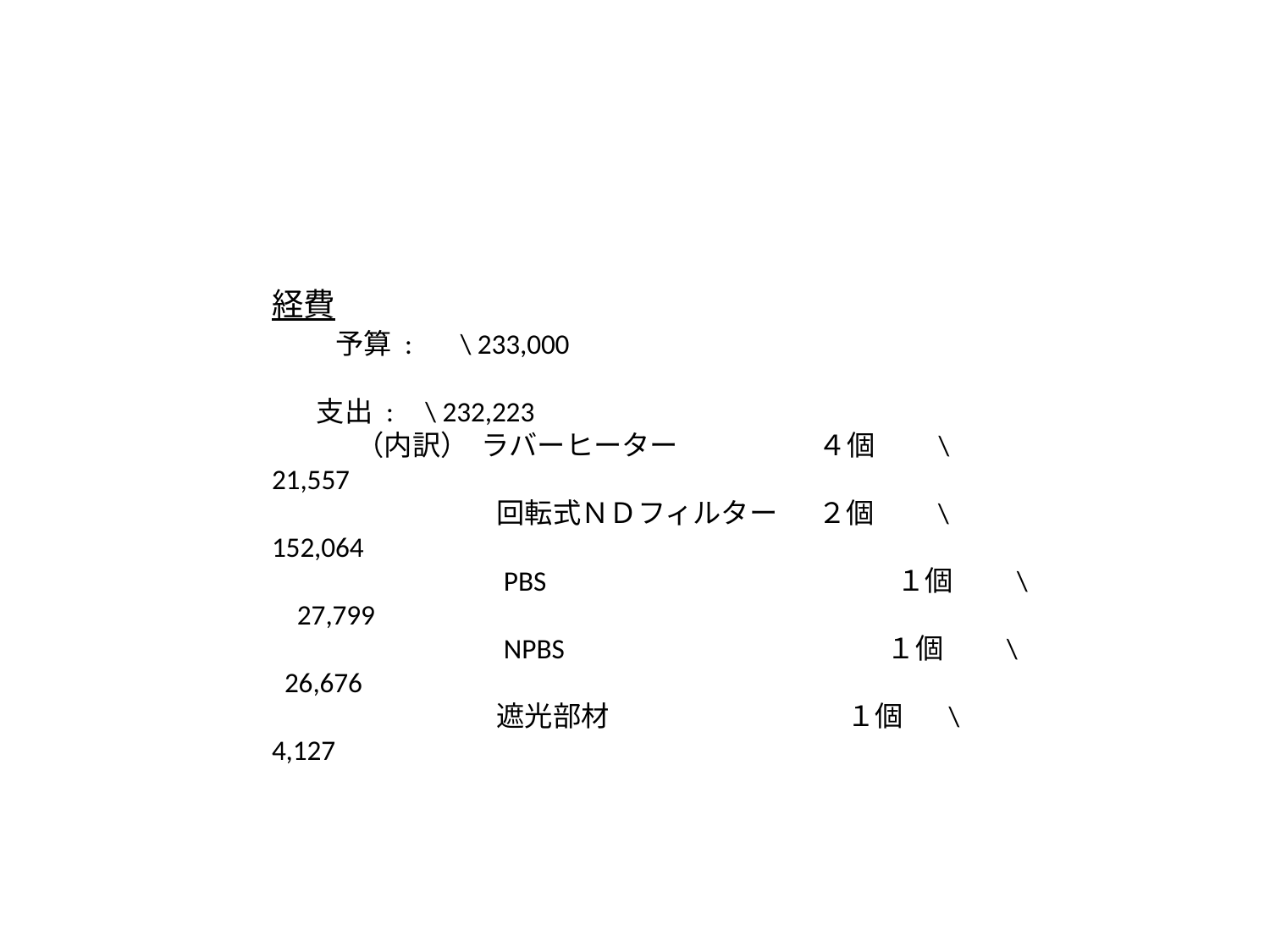

経費
　　予算 :　 \ 233,000

      支出 :     \ 232,223
　　　（内訳）  ラバーヒーター　　　　　４個　　\    21,557
　　　　　　　　回転式ＮＤフィルター　  ２個　　\  152,064
　　　　　　　　PBS　　　　　　　　　　　　 １個　　\     27,799
　　　　　　　　NPBS　　　　　　　　　　　 １個　　\     26,676
　　　　　　　　遮光部材　　　　　　　　  １個      \       4,127